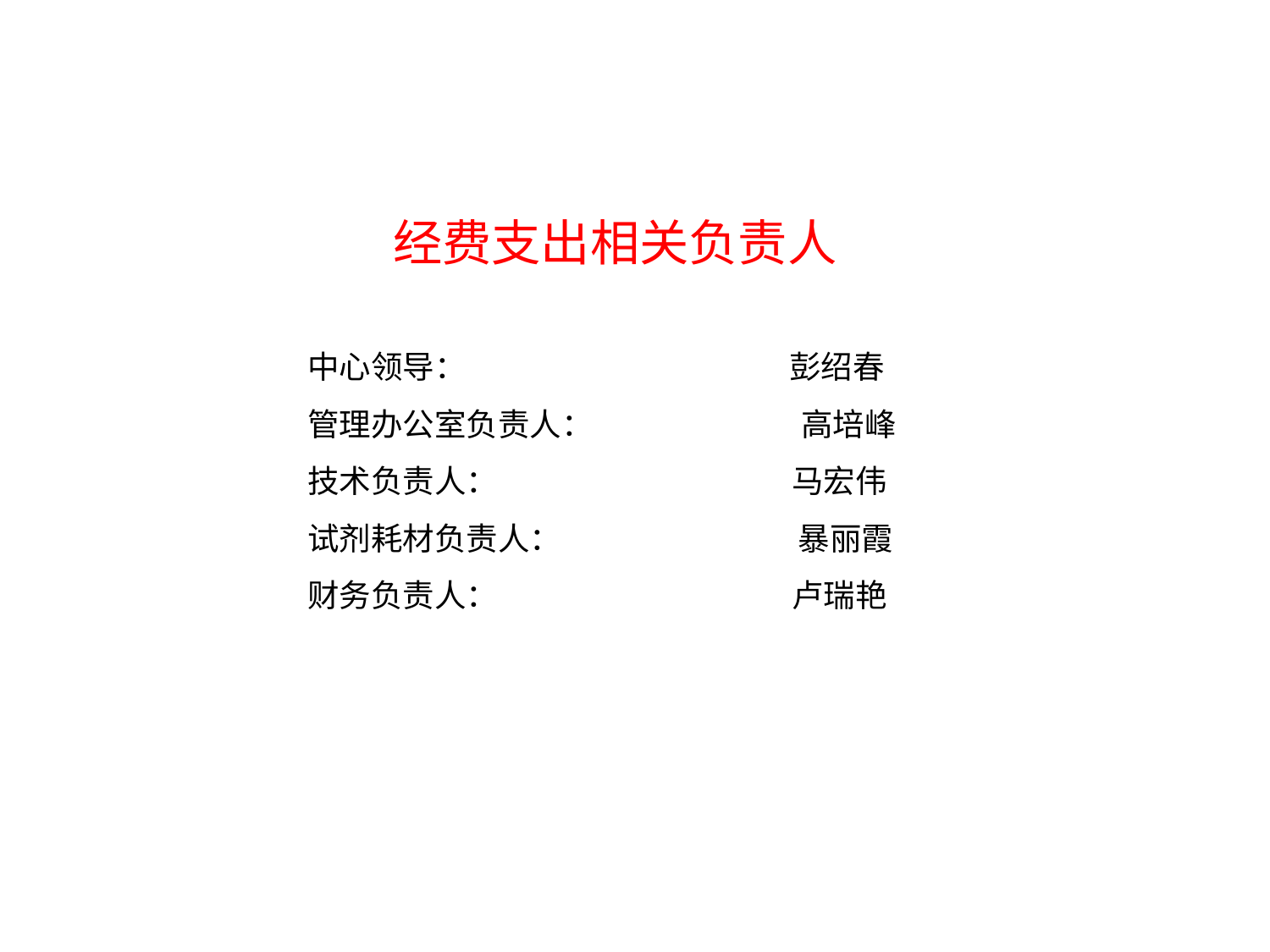

经费支出相关负责人

中心领导：                                             彭绍春
管理办公室负责人：                             高培峰
技术负责人：                                         马宏伟
试剂耗材负责人：                                 暴丽霞
财务负责人：                                         卢瑞艳